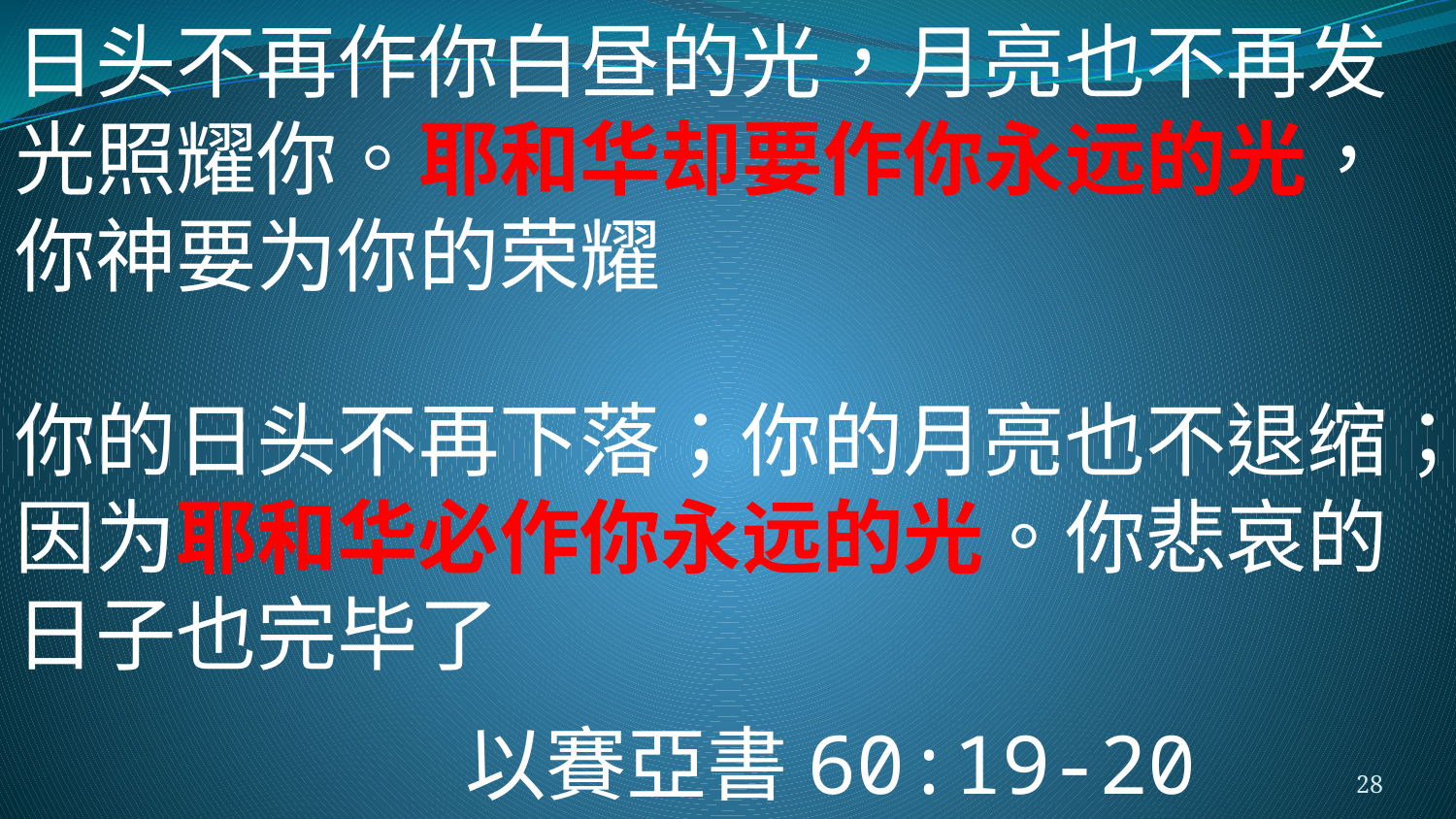

日头不再作你白昼的光，月亮也不再发光照耀你。耶和华却要作你永远的光，你神要为你的荣耀

你的日头不再下落；你的月亮也不退缩；因为耶和华必作你永远的光。你悲哀的日子也完毕了
以賽亞書60:19-20
28